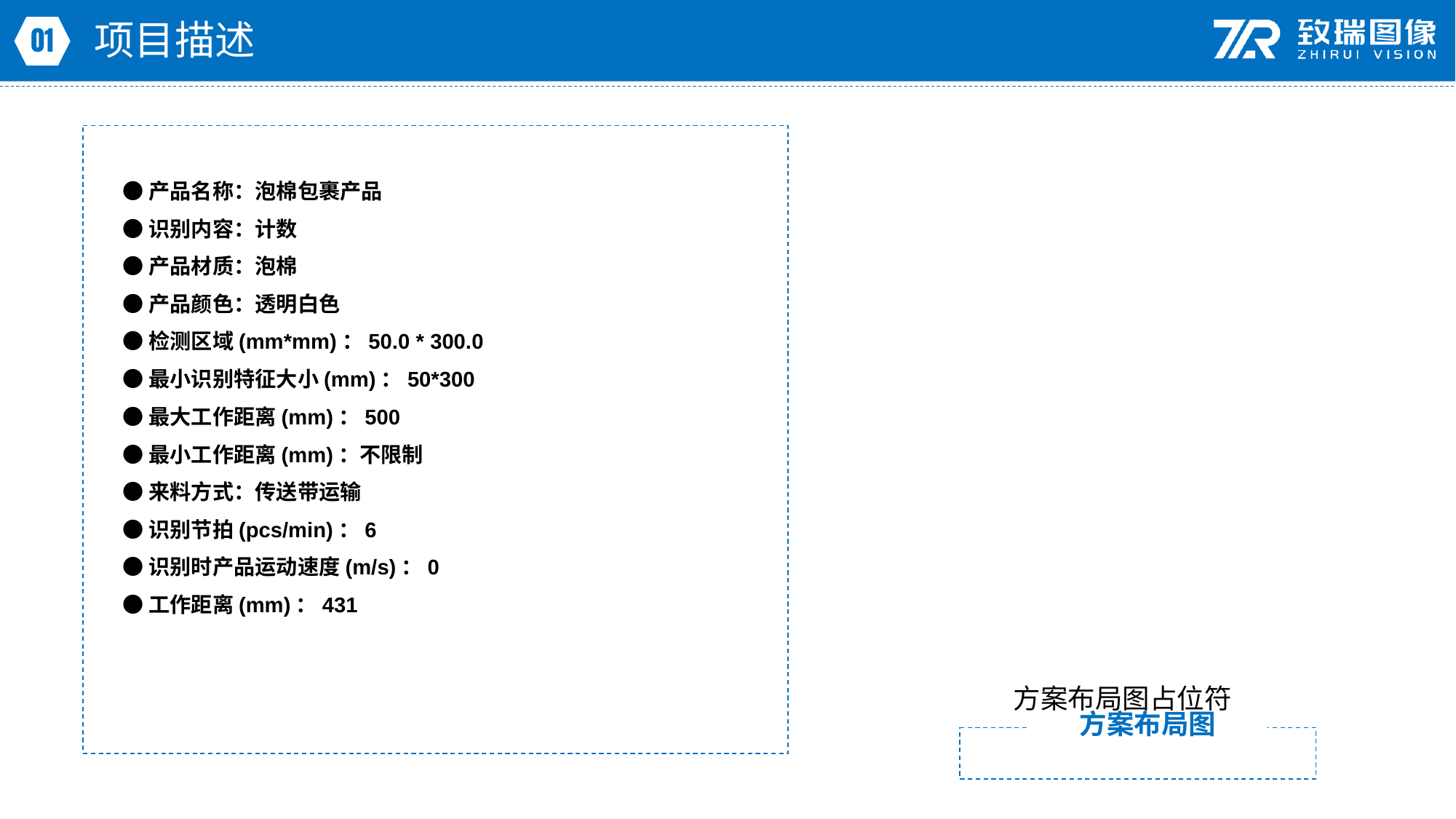

项目描述
01

●产品名称：泡棉包裹产品
●识别内容：计数
●产品材质：泡棉
●产品颜色：透明白色
●检测区域(mm*mm)：50.0 * 300.0
●最小识别特征大小(mm)：50*300
●最大工作距离(mm)：500
●最小工作距离(mm)：不限制
●来料方式：传送带运输
●识别节拍(pcs/min)：6
●识别时产品运动速度(m/s)：0
●工作距离(mm)：431
方案布局图占位符
方案布局图